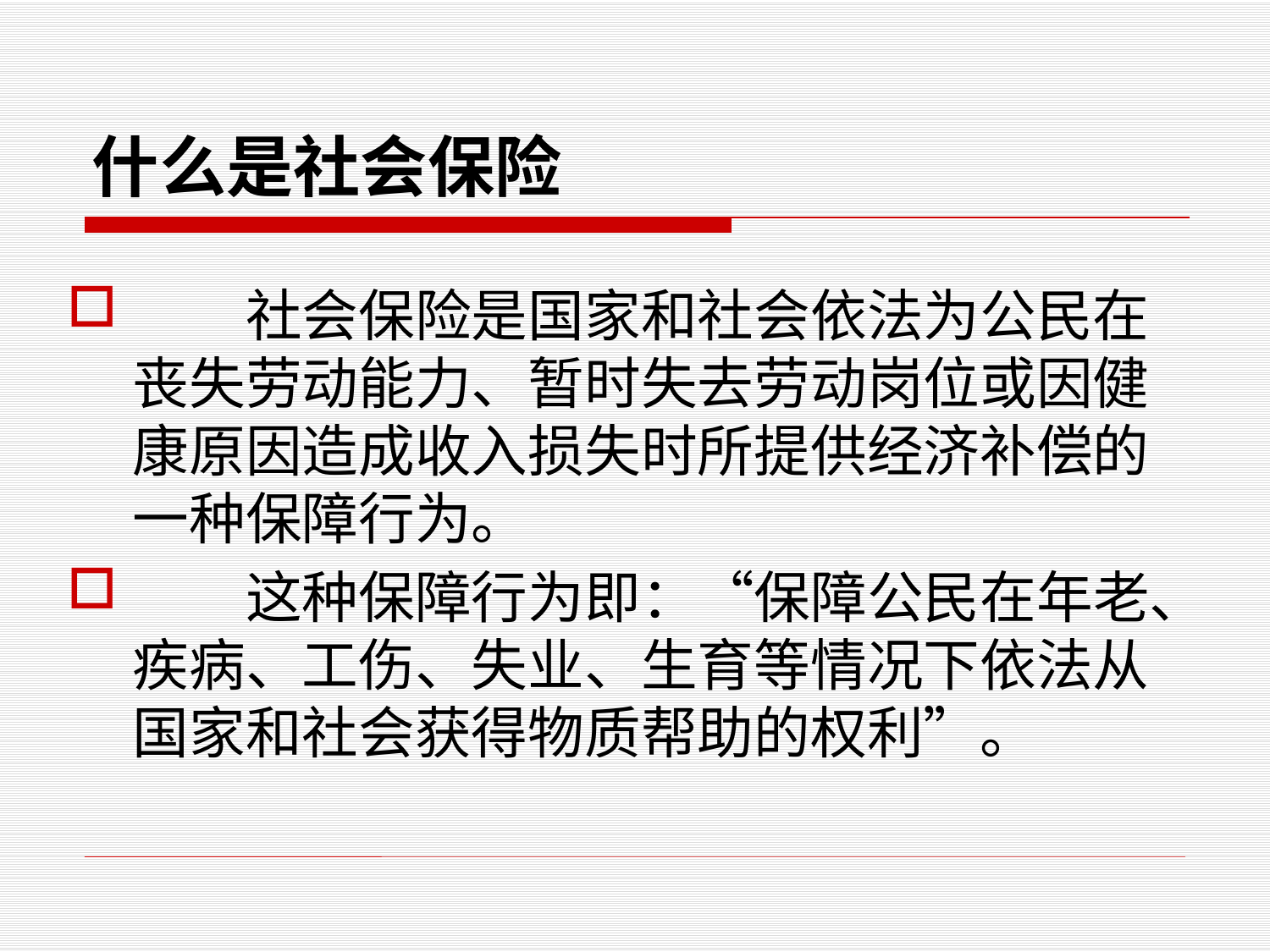

# 什么是社会保险
　　社会保险是国家和社会依法为公民在丧失劳动能力、暂时失去劳动岗位或因健康原因造成收入损失时所提供经济补偿的一种保障行为。
　　这种保障行为即：“保障公民在年老、疾病、工伤、失业、生育等情况下依法从国家和社会获得物质帮助的权利”。